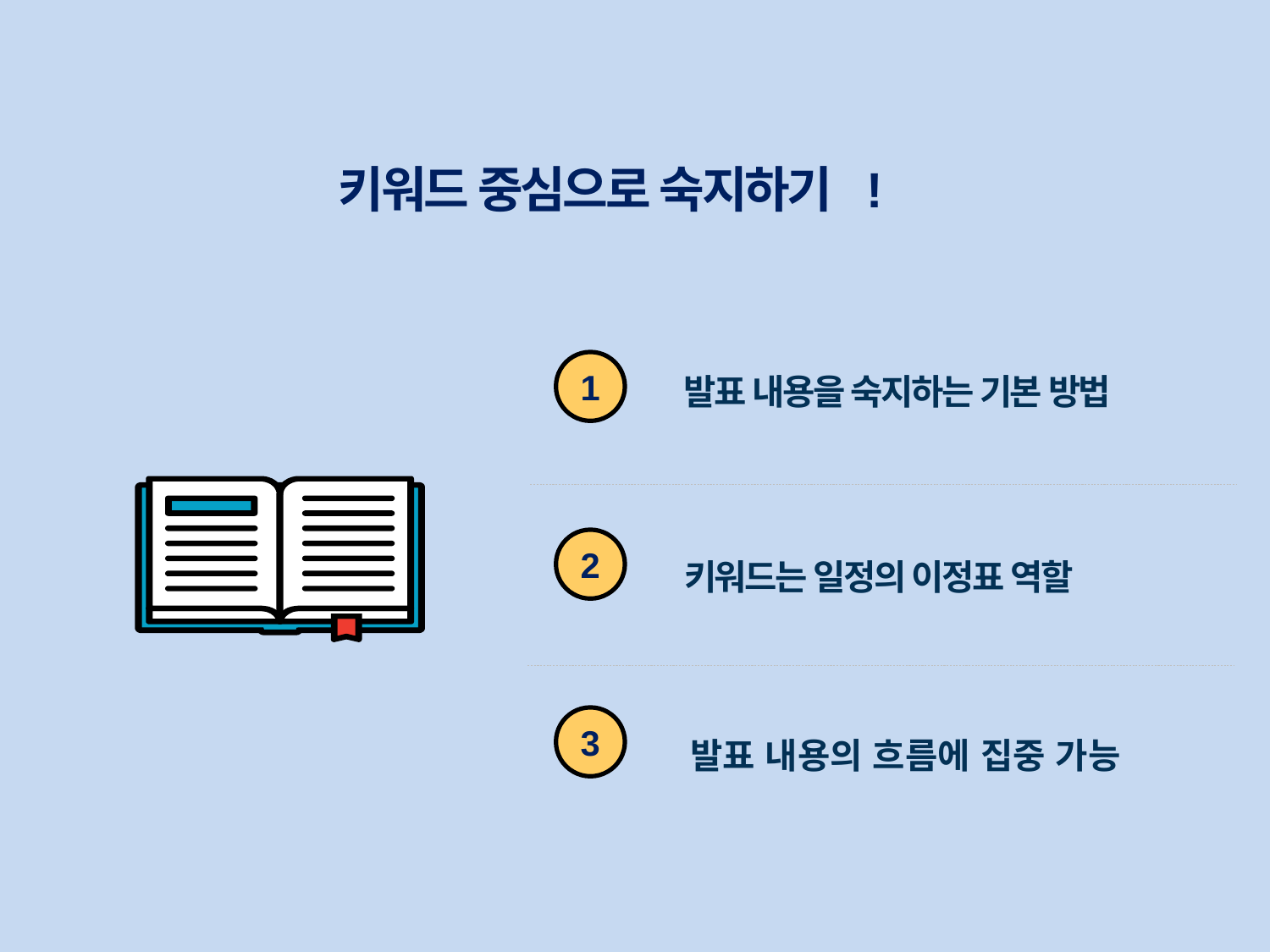

키워드 중심으로 숙지하기  !
1
발표 내용을 숙지하는 기본 방법

2
키워드는 일정의 이정표 역할
3
발표 내용의 흐름에 집중 가능